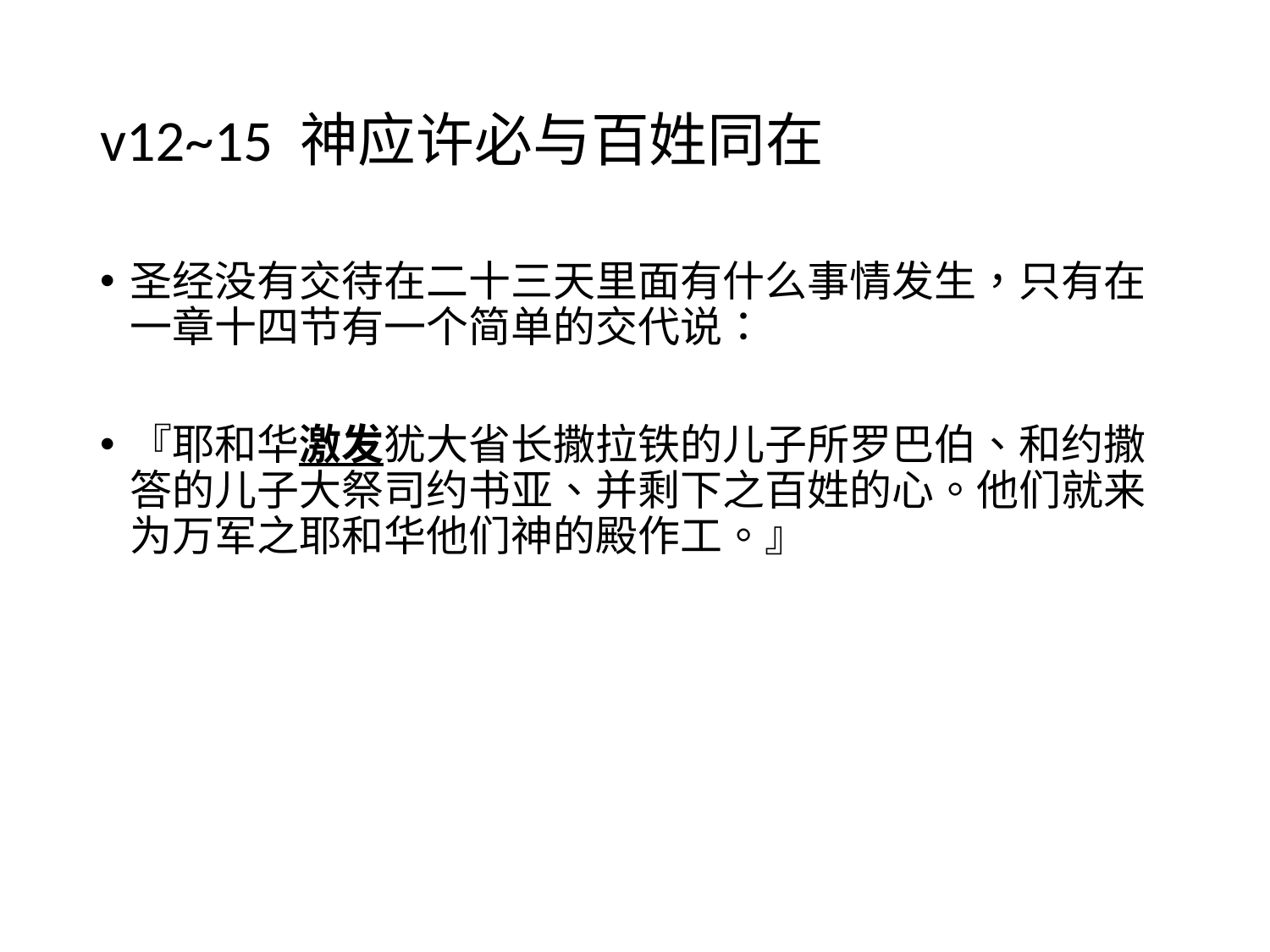

# v12~15 神应许必与百姓同在
圣经没有交待在二十三天里面有什么事情发生，只有在一章十四节有一个简单的交代说：

『耶和华激发犹大省长撒拉铁的儿子所罗巴伯、和约撒答的儿子大祭司约书亚、并剩下之百姓的心。他们就来为万军之耶和华他们神的殿作工。』